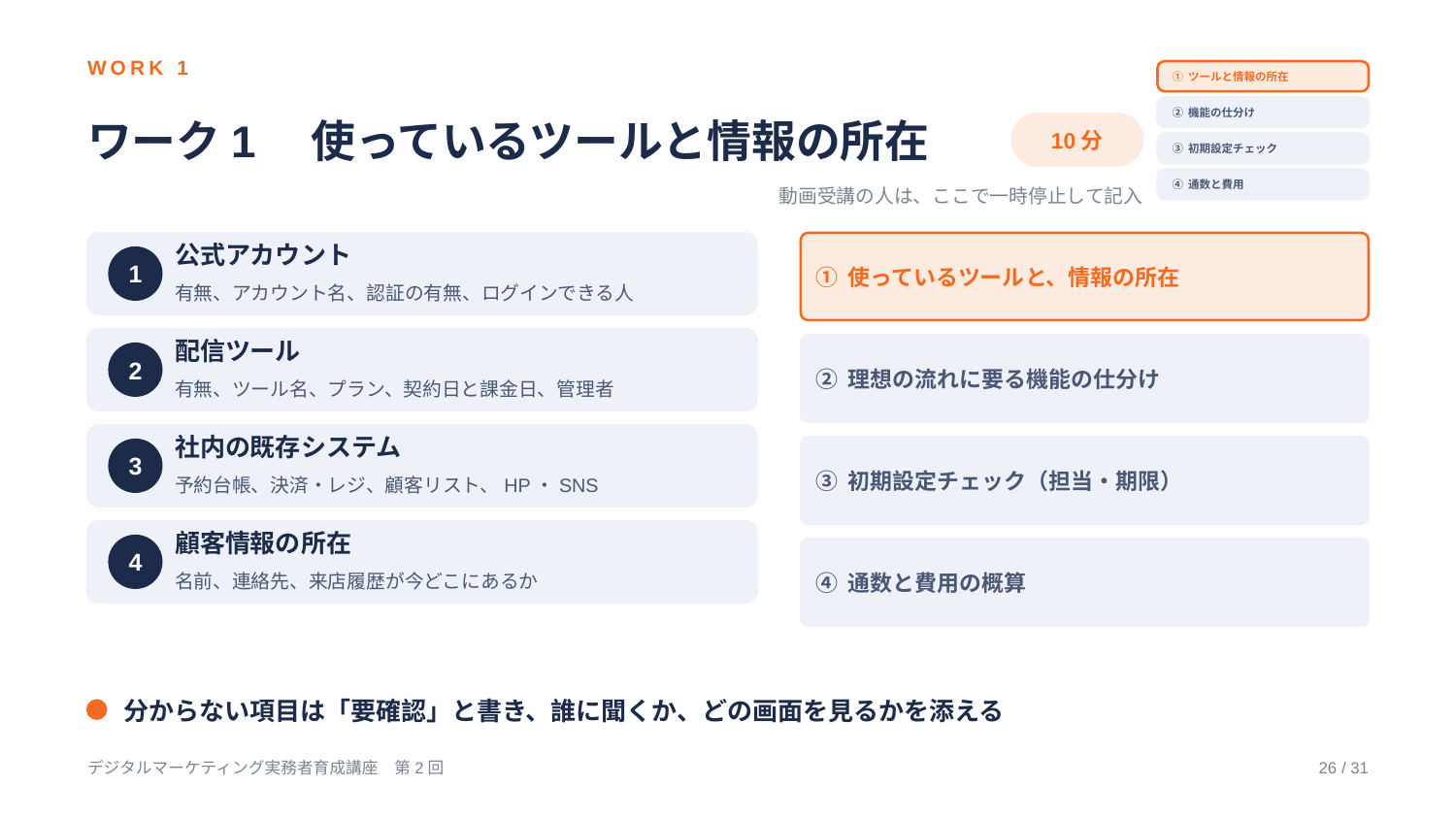

WORK 1

① ツールと情報の所在
ワーク1　使っているツールと情報の所在

② 機能の仕分け

10分

③ 初期設定チェック

④ 通数と費用
動画受講の人は、ここで一時停止して記入

① 使っているツールと、情報の所在
公式アカウント

1
有無、アカウント名、認証の有無、ログインできる人

配信ツール

② 理想の流れに要る機能の仕分け

2
有無、ツール名、プラン、契約日と課金日、管理者

社内の既存システム

③ 初期設定チェック（担当・期限）

3
予約台帳、決済・レジ、顧客リスト、HP・SNS

顧客情報の所在

4

④ 通数と費用の概算
名前、連絡先、来店履歴が今どこにあるか
分からない項目は「要確認」と書き、誰に聞くか、どの画面を見るかを添える

デジタルマーケティング実務者育成講座　第2回
26 / 31